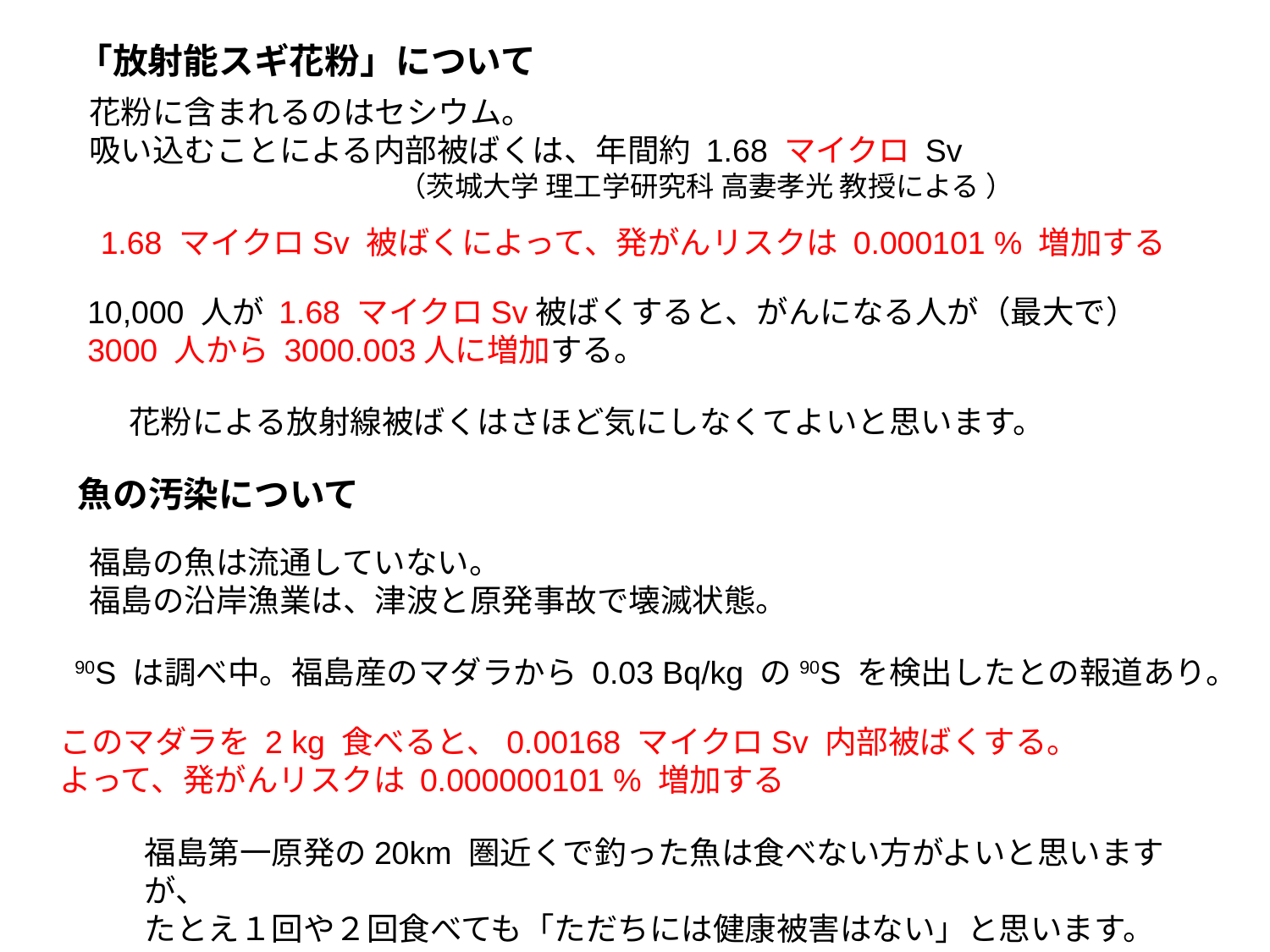

「放射能スギ花粉」について
花粉に含まれるのはセシウム。
吸い込むことによる内部被ばくは、年間約 1.68 マイクロ Sv
　　　　　　　　　　　（茨城大学 理工学研究科 高妻孝光 教授による ）
1.68 マイクロSv 被ばくによって、発がんリスクは 0.000101 % 増加する
10,000 人が 1.68 マイクロSv被ばくすると、がんになる人が（最大で） 3000 人から 3000.003人に増加する。
花粉による放射線被ばくはさほど気にしなくてよいと思います。
魚の汚染について
福島の魚は流通していない。
福島の沿岸漁業は、津波と原発事故で壊滅状態。
90S は調べ中。福島産のマダラから 0.03 Bq/kg の90S を検出したとの報道あり。
このマダラを 2 kg 食べると、0.00168 マイクロSv 内部被ばくする。
よって、発がんリスクは 0.000000101 % 増加する
福島第一原発の20km 圏近くで釣った魚は食べない方がよいと思いますが、
たとえ１回や２回食べても「ただちには健康被害はない」と思います。